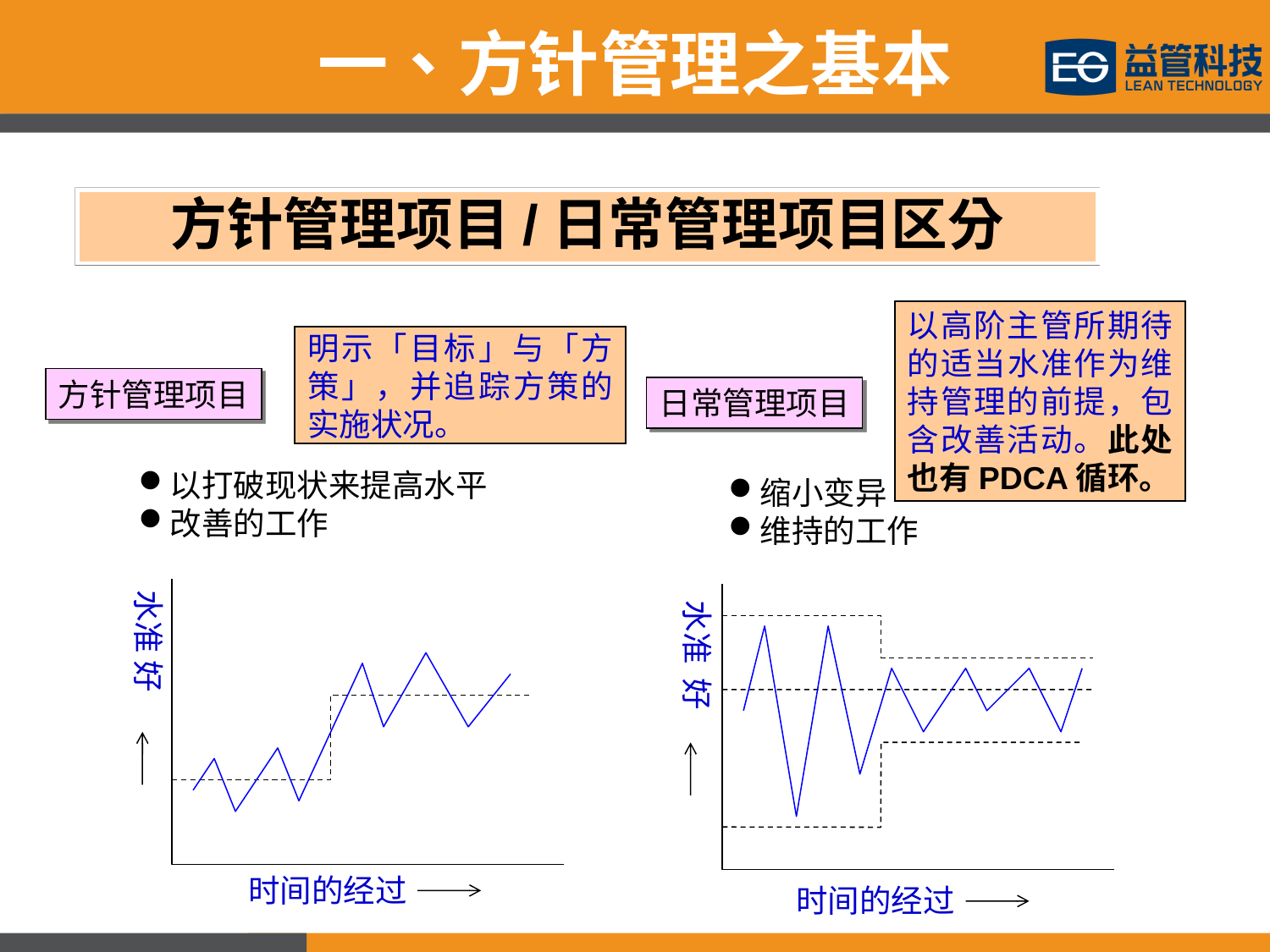

一、方针管理之基本
方针管理项目/日常管理项目区分

以高阶主管所期待的适当水准作为维持管理的前提，包含改善活动。此处也有PDCA循环。

明示「目标」与「方策」，并追踪方策的实施状况。
方针管理项目
日常管理项目
以打破现状来提高水平
改善的工作
缩小变异
维持的工作
水准 好

水准  好

时间的经过
时间的经过